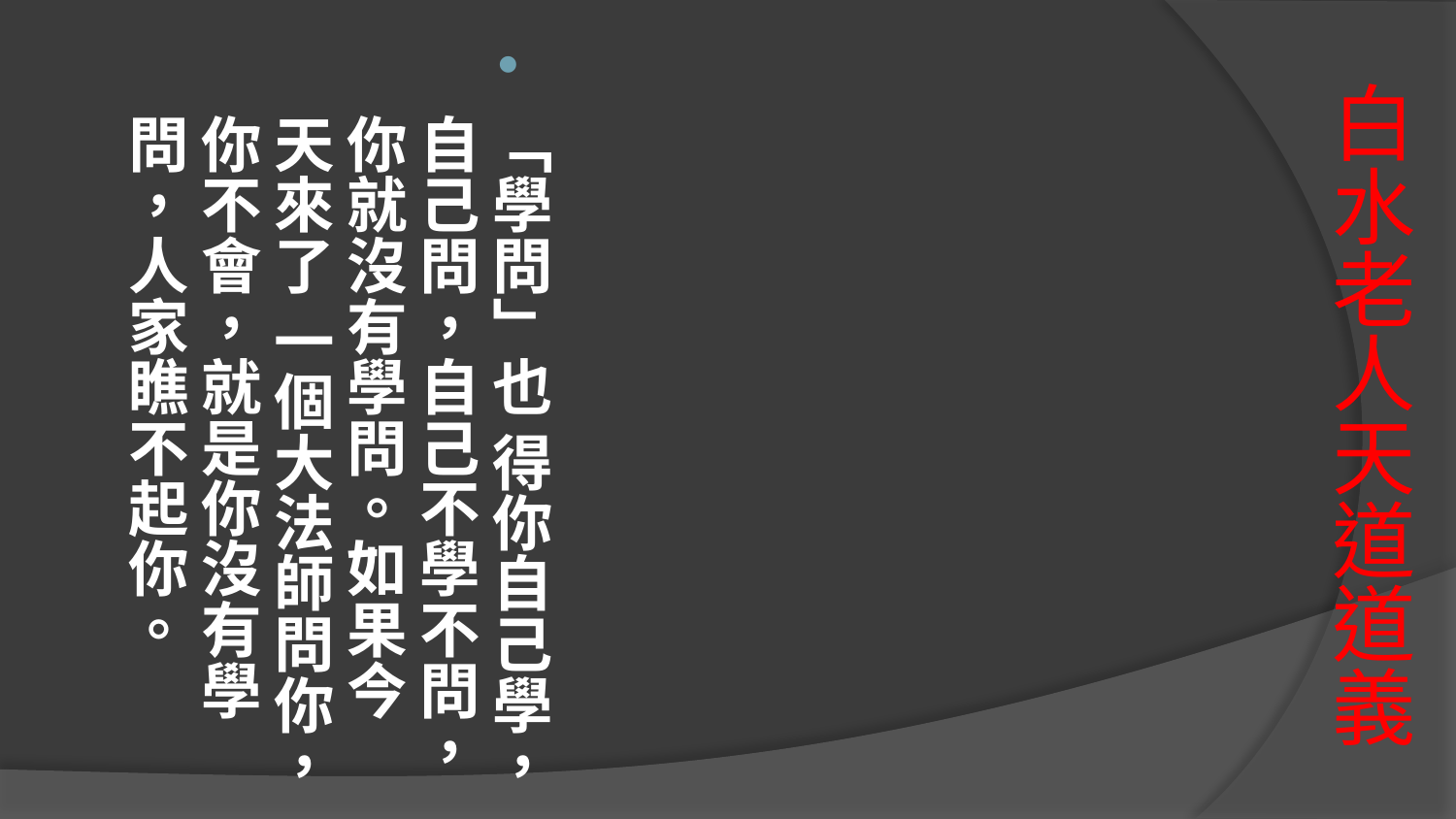

「學問」也 得你自己學，自己問，自己不學不問，你就沒有學問。如果今天來了 一個大法師問你，你不會，就是你沒有學問，人家瞧不起你。

# 白水老人天道道義